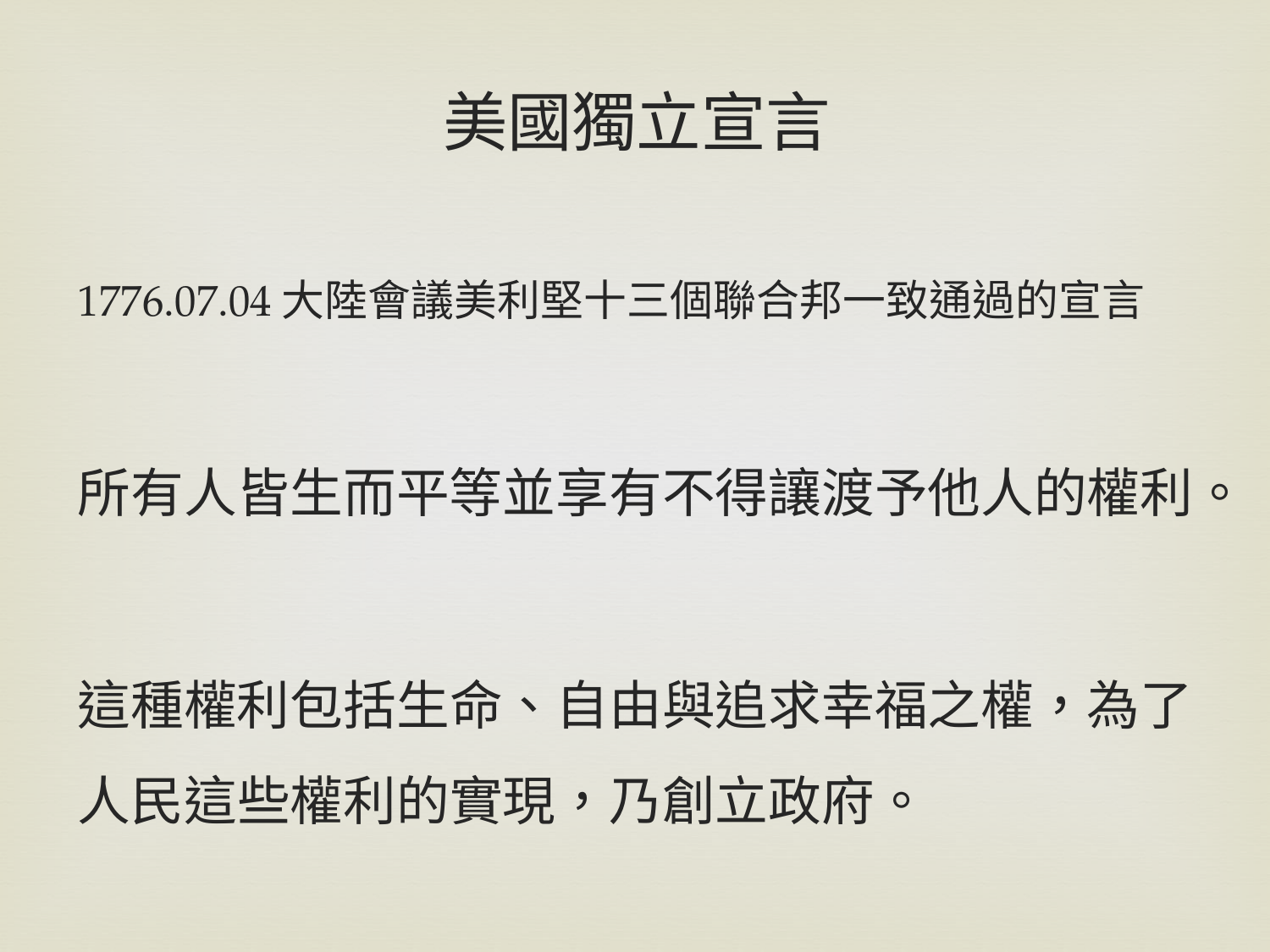

美國獨立宣言

1776.07.04大陸會議美利堅十三個聯合邦一致通過的宣言

所有人皆生而平等並享有不得讓渡予他人的權利。

這種權利包括生命、自由與追求幸福之權，為了人民這些權利的實現，乃創立政府。